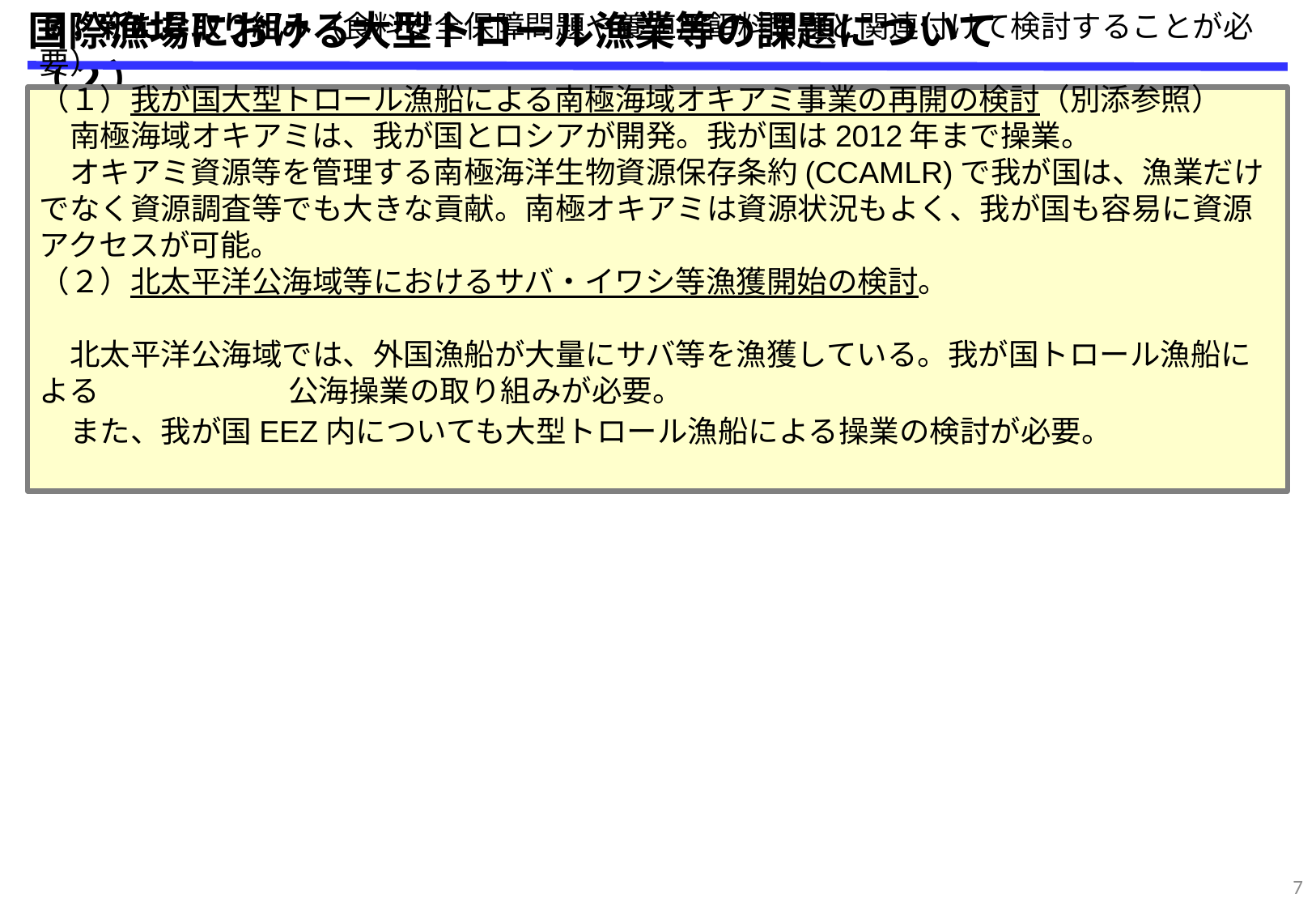

国際漁場における大型トロール漁業等の課題について（２）

３．新たな取り組み（食料安全保障問題や養殖用餌料問題と関連付けて検討することが必要）
（１）我が国大型トロール漁船による南極海域オキアミ事業の再開の検討（別添参照）
　南極海域オキアミは、我が国とロシアが開発。我が国は2012年まで操業。
　オキアミ資源等を管理する南極海洋生物資源保存条約(CCAMLR)で我が国は、漁業だけでなく資源調査等でも大きな貢献。南極オキアミは資源状況もよく、我が国も容易に資源アクセスが可能。
（２）北太平洋公海域等におけるサバ・イワシ等漁獲開始の検討。
　北太平洋公海域では、外国漁船が大量にサバ等を漁獲している。我が国トロール漁船による　 　　　　　公海操業の取り組みが必要。
　また、我が国EEZ内についても大型トロール漁船による操業の検討が必要。
7